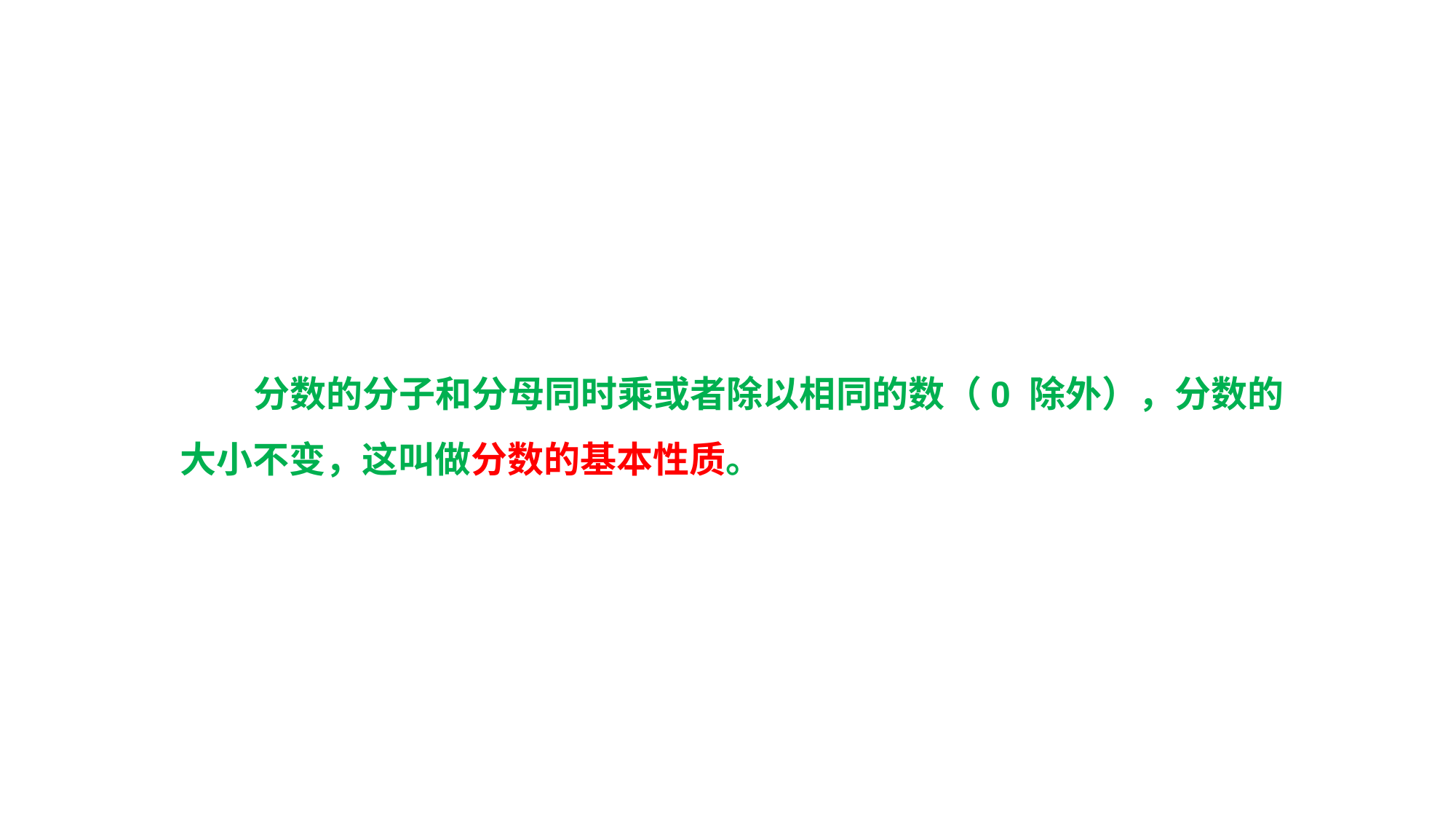

分数的分子和分母同时乘或者除以相同的数（0 除外），分数的大小不变，这叫做分数的基本性质。